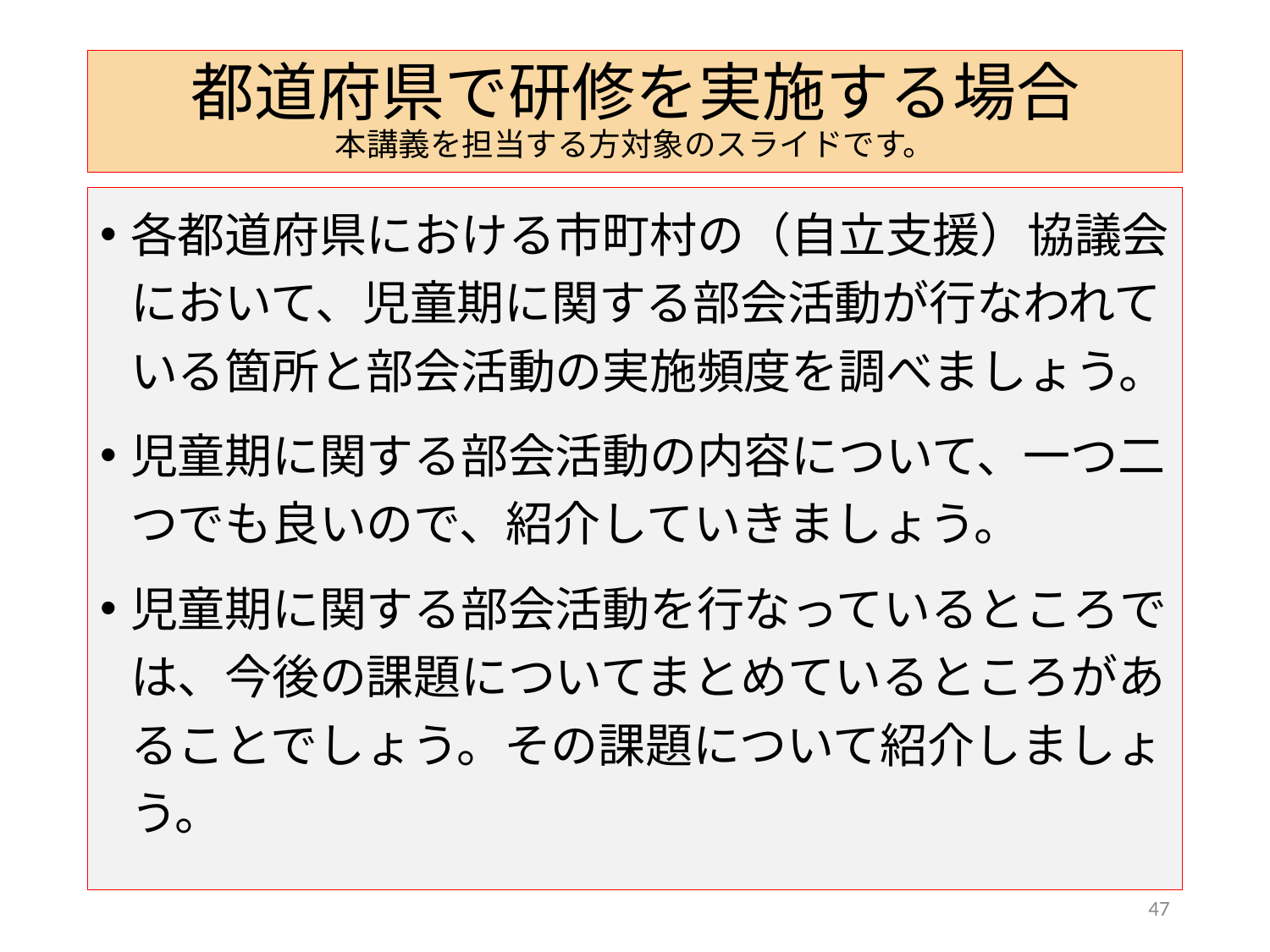

# 都道府県で研修を実施する場合 本講義を担当する方対象のスライドです。
各都道府県における市町村の（自立支援）協議会において、児童期に関する部会活動が行なわれている箇所と部会活動の実施頻度を調べましょう。
児童期に関する部会活動の内容について、一つ二つでも良いので、紹介していきましょう。
児童期に関する部会活動を行なっているところでは、今後の課題についてまとめているところがあることでしょう。その課題について紹介しましょう。
47